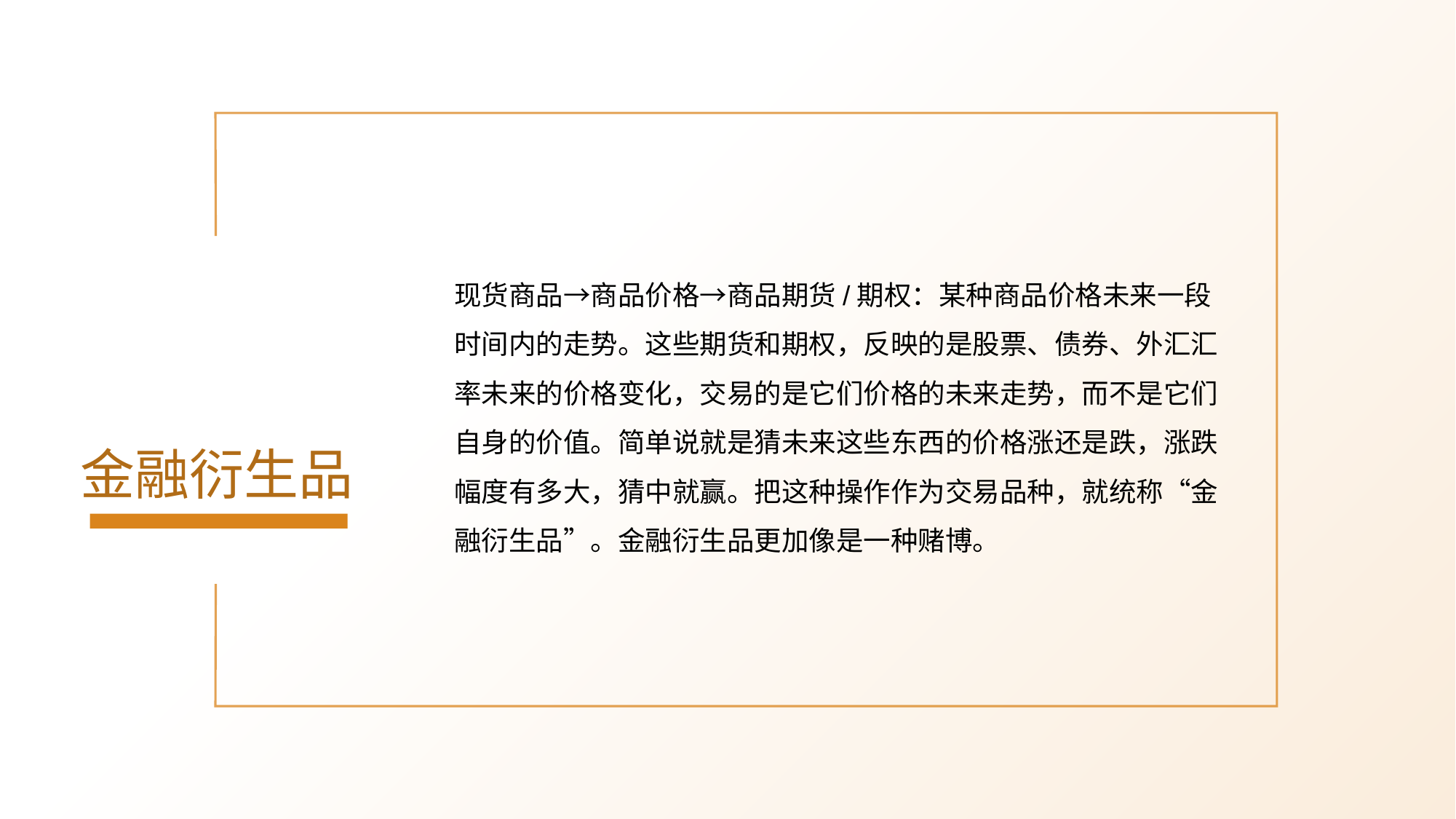

现货商品→商品价格→商品期货/期权：某种商品价格未来一段时间内的走势。这些期货和期权，反映的是股票、债券、外汇汇率未来的价格变化，交易的是它们价格的未来走势，而不是它们自身的价值。简单说就是猜未来这些东西的价格涨还是跌，涨跌幅度有多大，猜中就赢。把这种操作作为交易品种，就统称“金融衍生品”。金融衍生品更加像是一种赌博。
# 金融衍生品